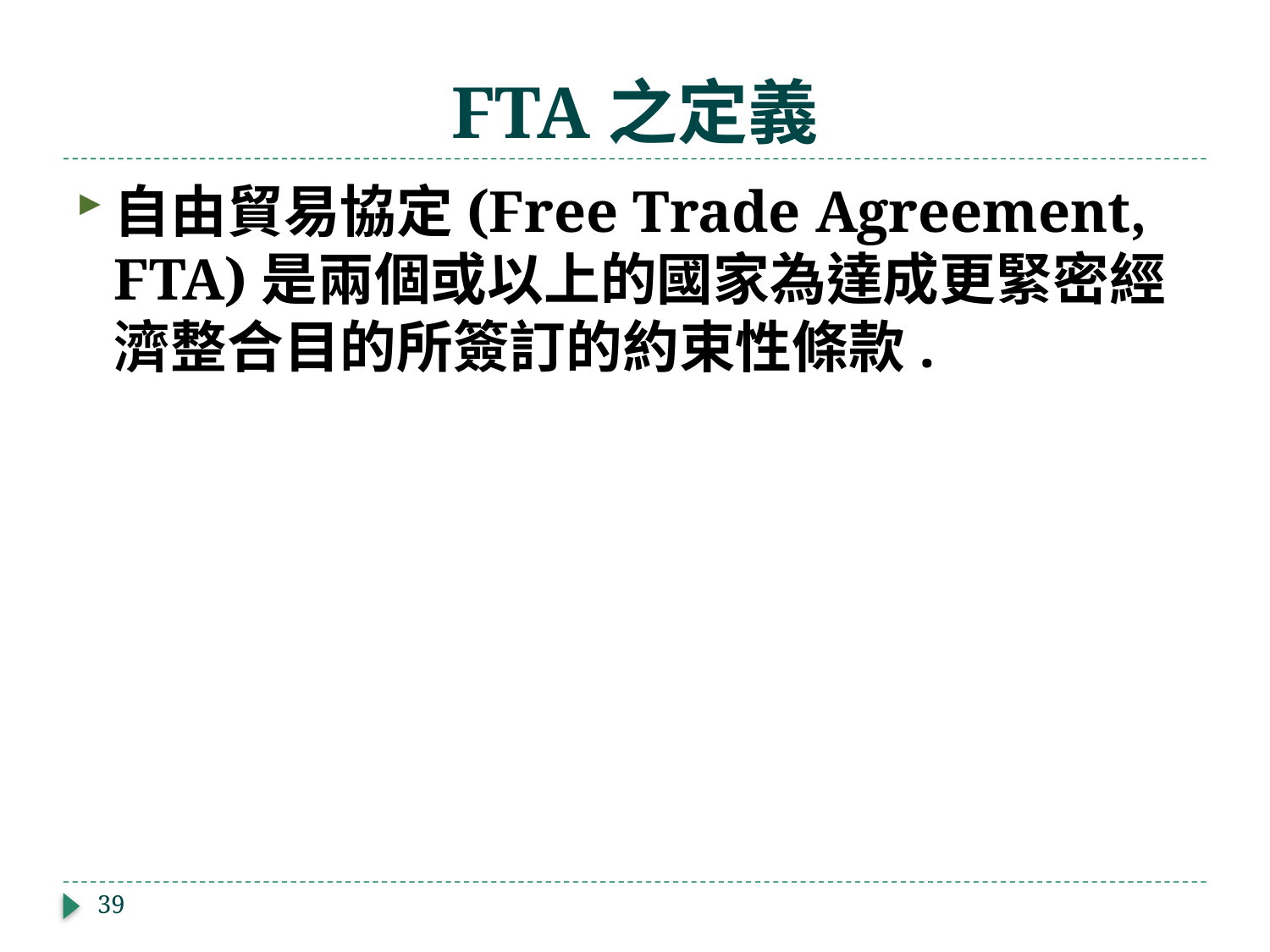

# FTA之定義
自由貿易協定(Free Trade Agreement, FTA)是兩個或以上的國家為達成更緊密經濟整合目的所簽訂的約束性條款.
39